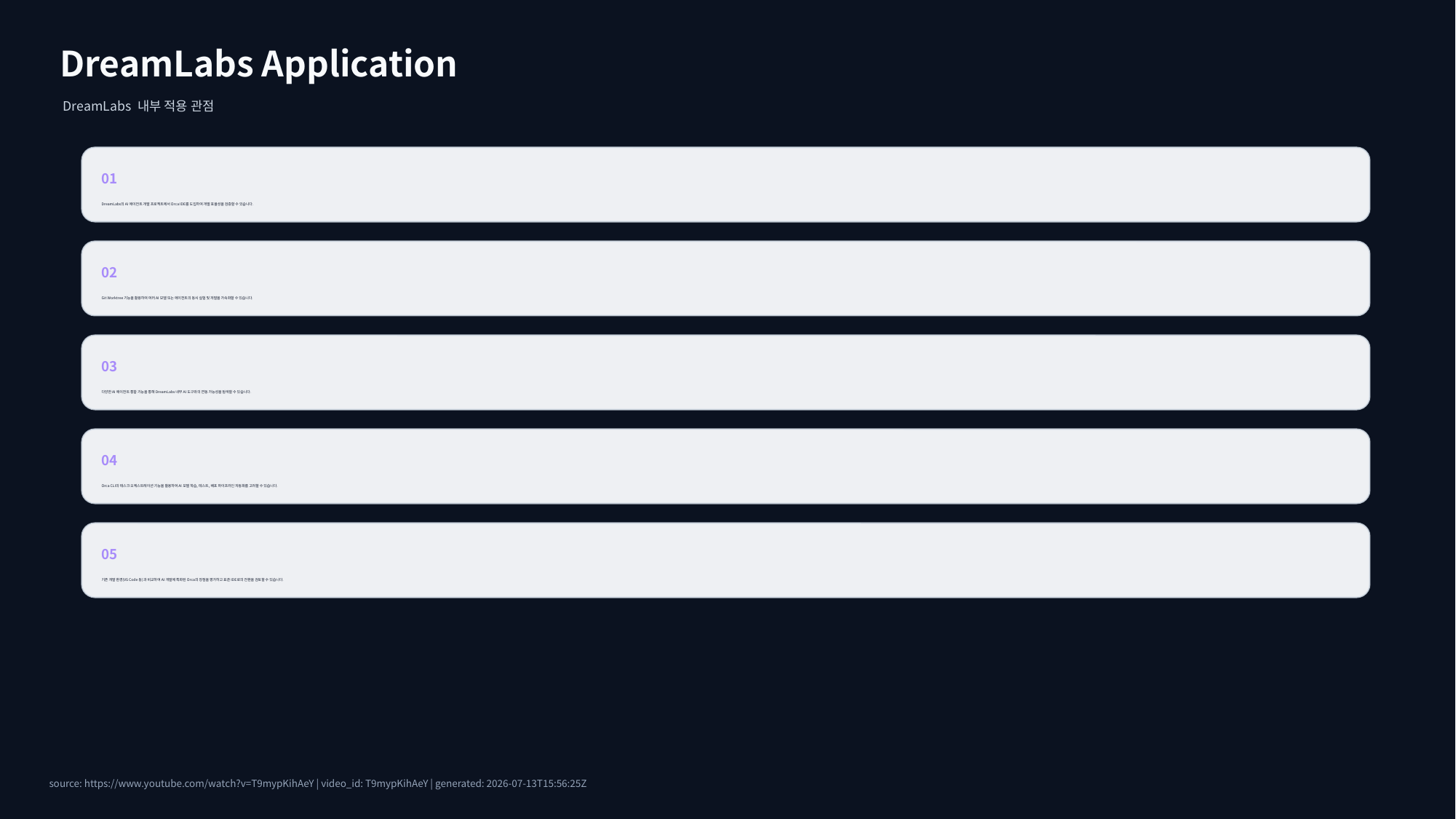

DreamLabs Application
DreamLabs 내부 적용 관점

01
DreamLabs의 AI 에이전트 개발 프로젝트에서 Orca IDE를 도입하여 개발 효율성을 검증할 수 있습니다.

02
Git Worktree 기능을 활용하여 여러 AI 모델 또는 에이전트의 동시 실험 및 개발을 가속화할 수 있습니다.

03
다양한 AI 에이전트 통합 기능을 통해 DreamLabs 내부 AI 도구와의 연동 가능성을 탐색할 수 있습니다.

04
Orca CLI의 태스크 오케스트레이션 기능을 활용하여 AI 모델 학습, 테스트, 배포 파이프라인 자동화를 고려할 수 있습니다.

05
기존 개발 환경(VS Code 등)과 비교하여 AI 개발에 특화된 Orca의 장점을 평가하고 표준 IDE로의 전환을 검토할 수 있습니다.
source: https://www.youtube.com/watch?v=T9mypKihAeY | video_id: T9mypKihAeY | generated: 2026-07-13T15:56:25Z